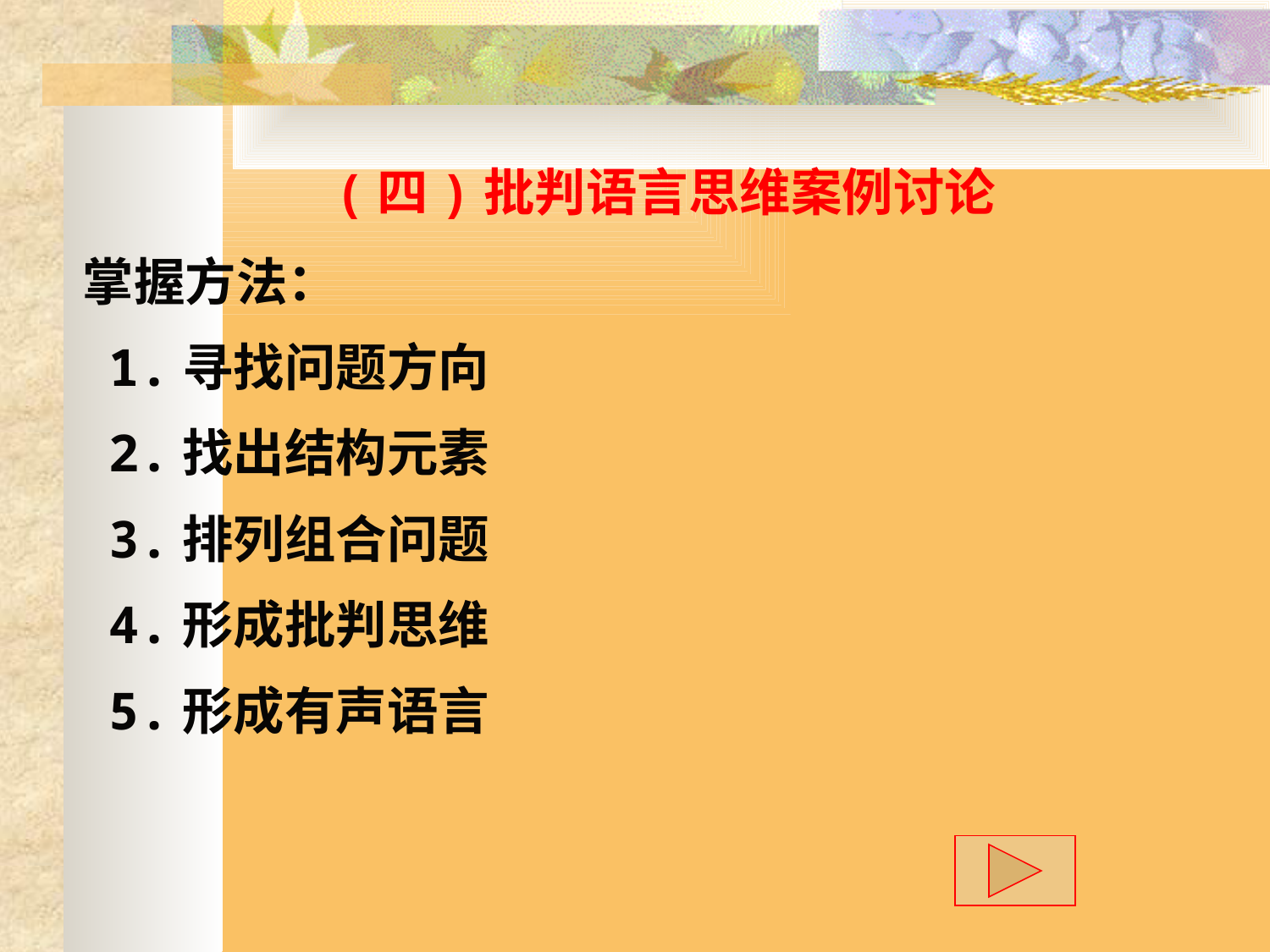

(四)批判语言思维案例讨论
  掌握方法：
  1.寻找问题方向
  2.找出结构元素
  3.排列组合问题
  4.形成批判思维
  5.形成有声语言